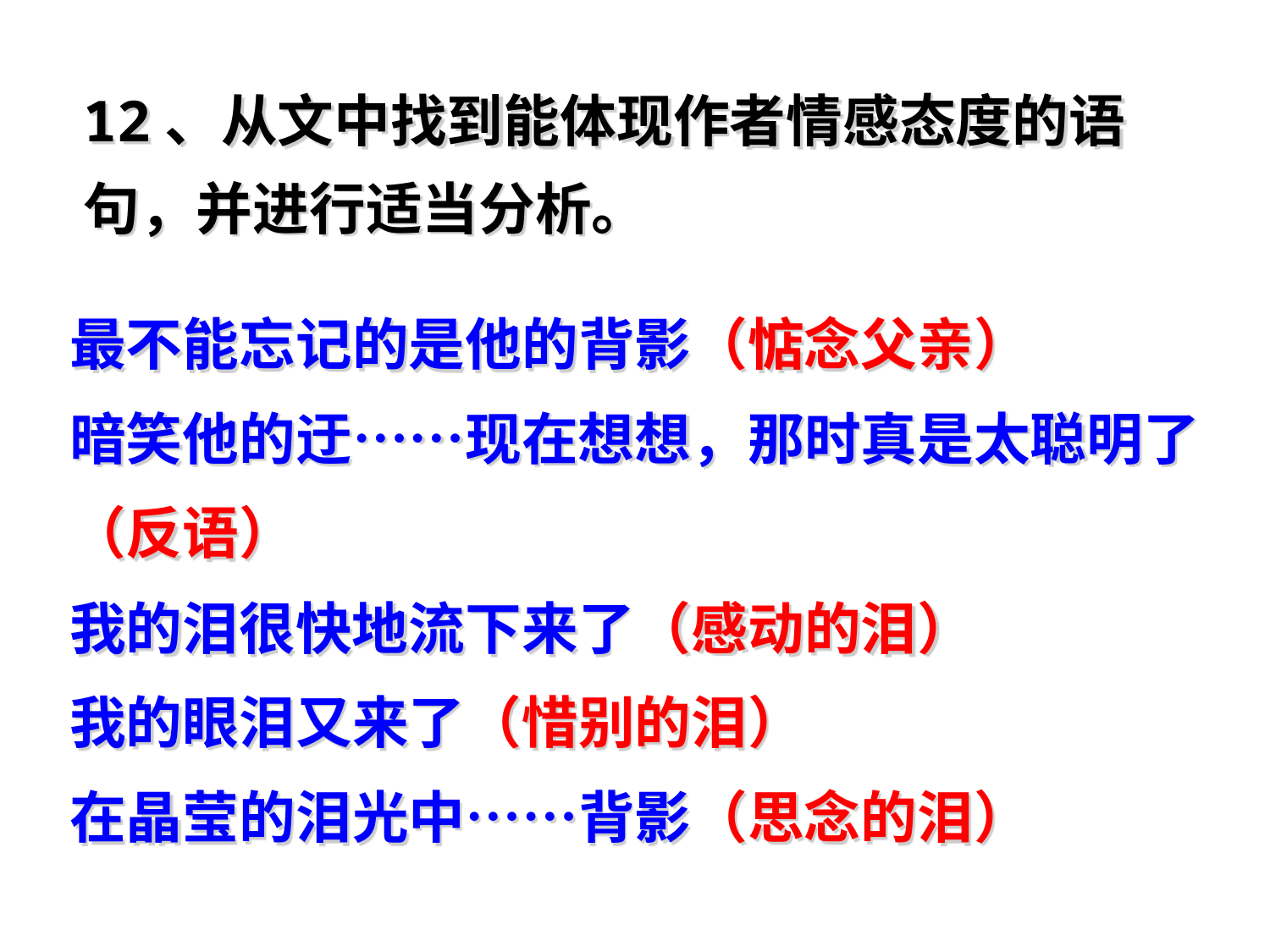

12、从文中找到能体现作者情感态度的语句，并进行适当分析。
最不能忘记的是他的背影（惦念父亲）
暗笑他的迂……现在想想，那时真是太聪明了（反语）
我的泪很快地流下来了（感动的泪）
我的眼泪又来了（惜别的泪）
在晶莹的泪光中……背影（思念的泪）